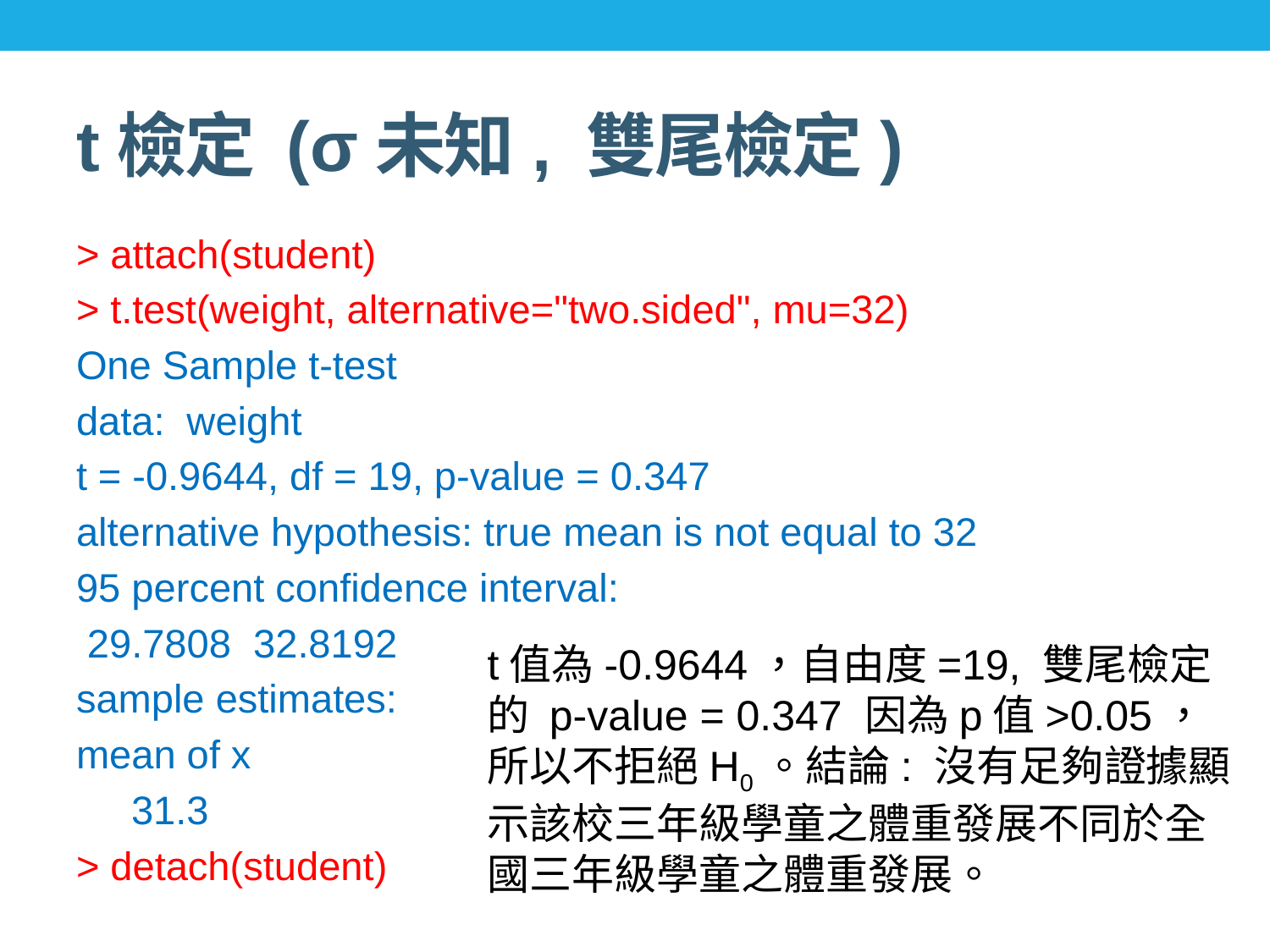

# t檢定 (σ未知, 雙尾檢定)
> attach(student)
> t.test(weight, alternative="two.sided", mu=32)
One Sample t-test
data:  weight
t = -0.9644, df = 19, p-value = 0.347
alternative hypothesis: true mean is not equal to 32
95 percent confidence interval:
 29.7808  32.8192
sample estimates:
mean of x
     31.3
> detach(student)
t值為-0.9644，自由度=19, 雙尾檢定的 p-value = 0.347 因為p值>0.05，所以不拒絕H0。結論: 沒有足夠證據顯示該校三年級學童之體重發展不同於全國三年級學童之體重發展。